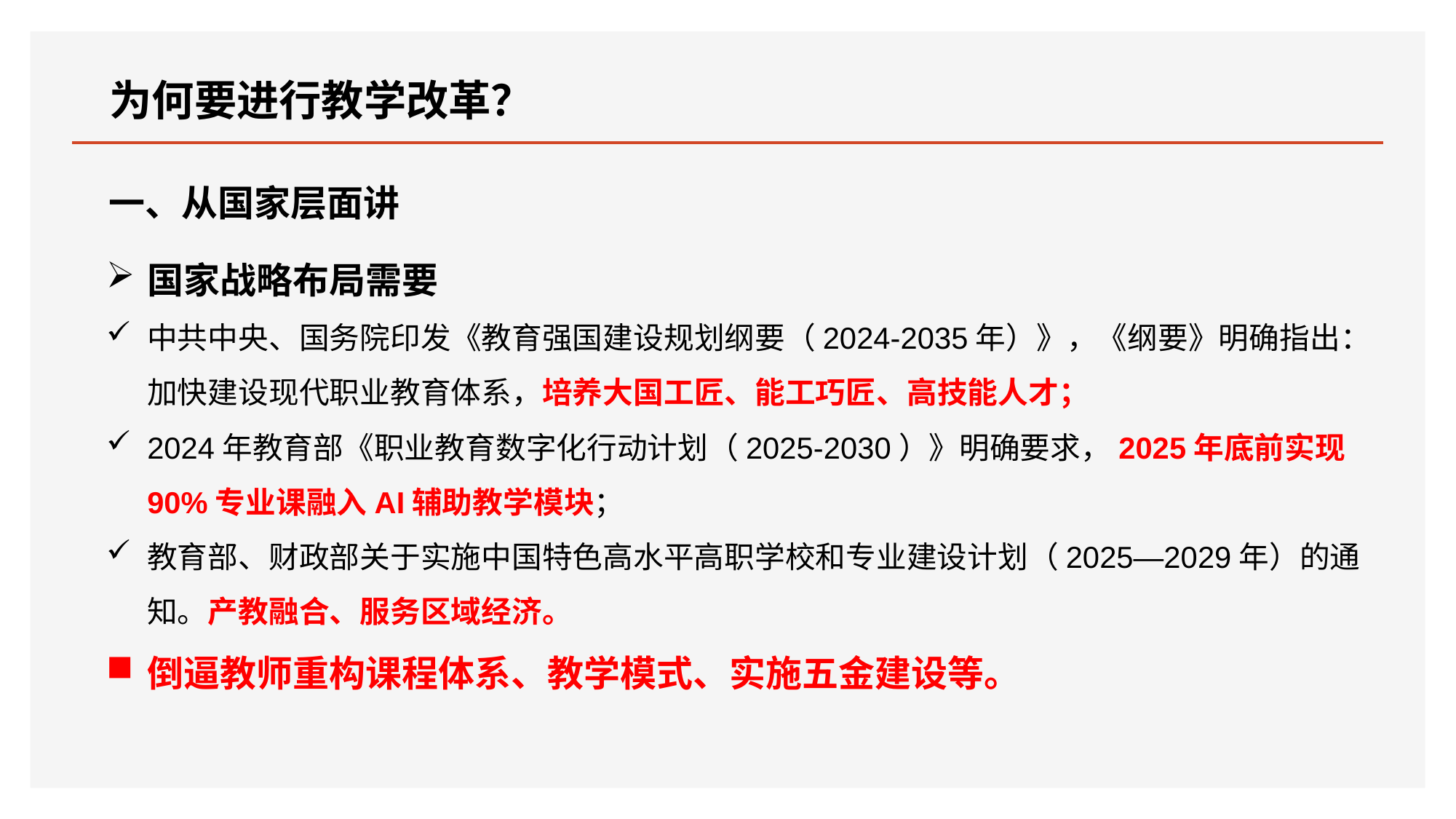

为何要进行教学改革？
一、从国家层面讲
国家战略布局需要
中共中央、国务院印发《教育强国建设规划纲要（2024-2035年）》，《纲要》明确指出：加快建设现代职业教育体系，培养大国工匠、能工巧匠、高技能人才；
2024年教育部《职业教育数字化行动计划（2025-2030）》明确要求，2025年底前实现90%专业课融入AI辅助教学模块；
教育部、财政部关于实施中国特色高水平高职学校和专业建设计划（2025—2029年）的通知。产教融合、服务区域经济。
倒逼教师重构课程体系、教学模式、实施五金建设等。